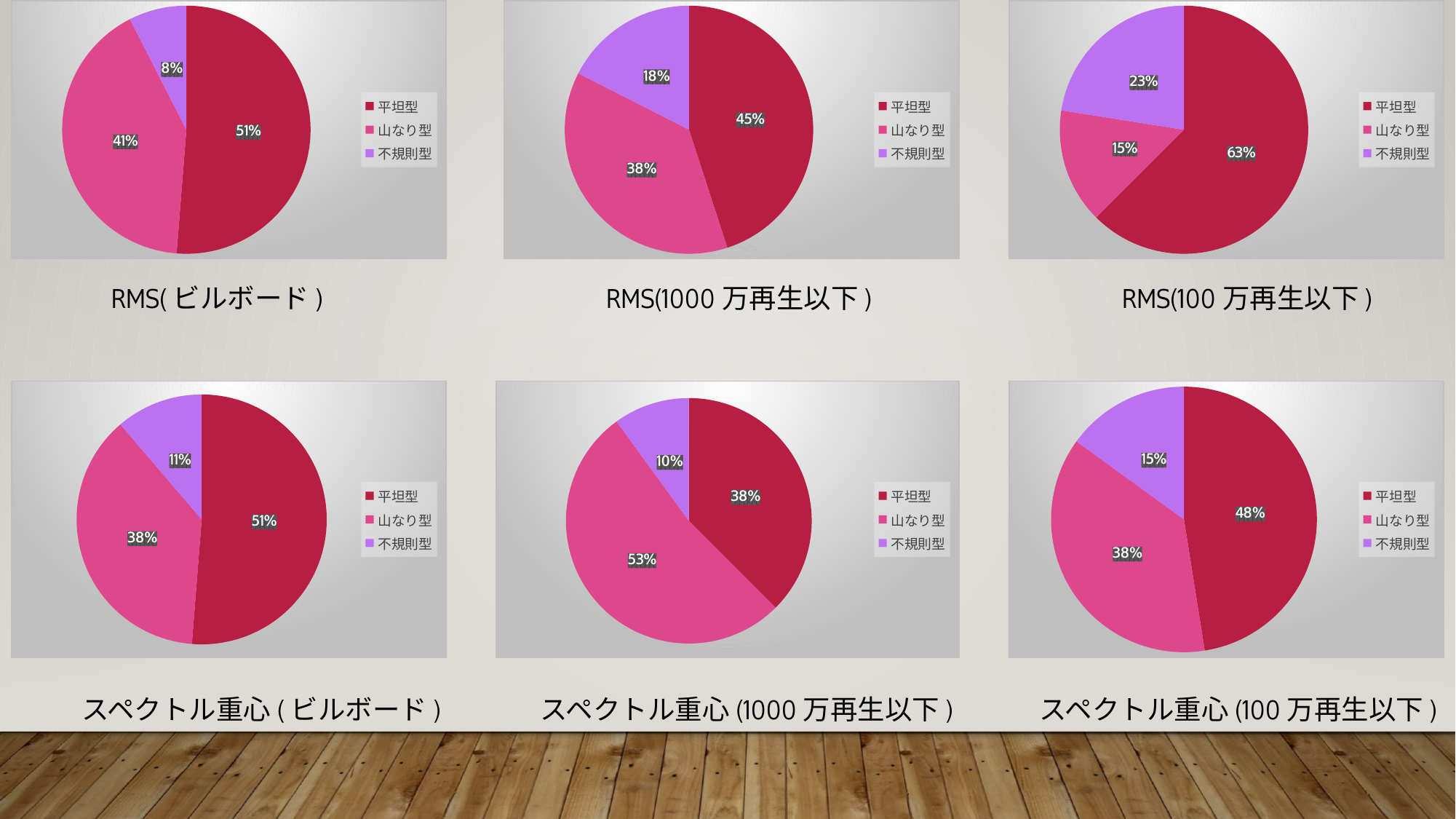

### Chart

| Category | RMSのグラフパターン(ビルボード) |
|---|---|
| 平坦型 | 41.0 |
| 山なり型 | 33.0 |
| 不規則型 | 6.0 |

### Chart

| Category | RMSのグラフパターン(1000万再生以下) |
|---|---|
| 平坦型 | 18.0 |
| 山なり型 | 15.0 |
| 不規則型 | 7.0 |

### Chart

| Category | RMSのグラフパターン(100万再生以下) |
|---|---|
| 平坦型 | 25.0 |
| 山なり型 | 6.0 |
| 不規則型 | 9.0 |
RMS(ビルボード)
RMS(1000万再生以下)
RMS(100万再生以下)

### Chart

| Category | スペクトル重心のグラフパターン(ビルボード) |
|---|---|
| 平坦型 | 41.0 |
| 山なり型 | 30.0 |
| 不規則型 | 9.0 |

### Chart

| Category | スペクトル重心のグラフパターン(1000万再生以下) |
|---|---|
| 平坦型 | 15.0 |
| 山なり型 | 21.0 |
| 不規則型 | 4.0 |

### Chart

| Category | スペクトル重心のグラフパターン(100万再生以下) |
|---|---|
| 平坦型 | 19.0 |
| 山なり型 | 15.0 |
| 不規則型 | 6.0 |
スペクトル重心(ビルボード)
スペクトル重心(1000万再生以下)
スペクトル重心(100万再生以下)